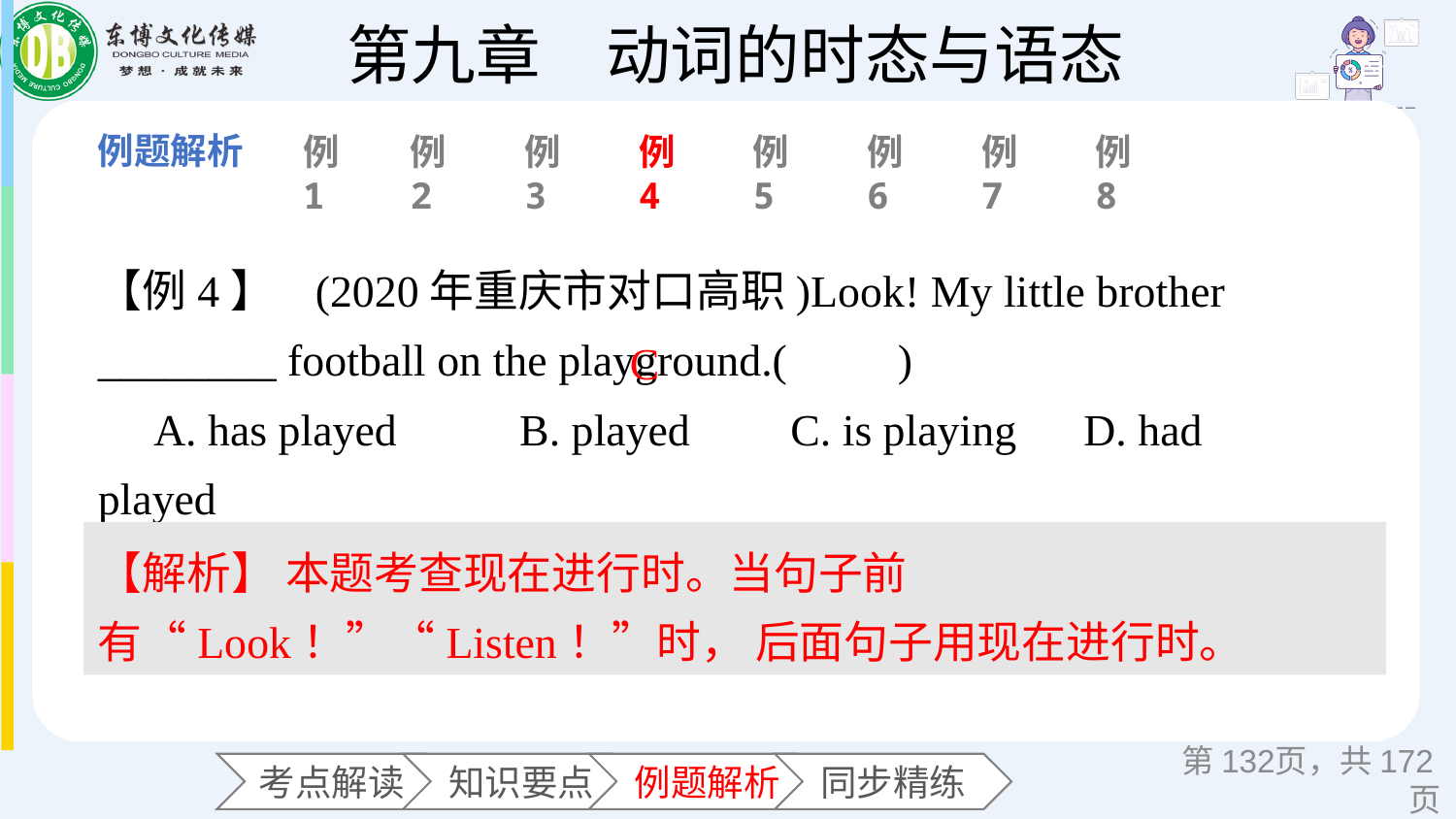

例1
例2
例3
例4
例5
例6
例7
例8
【例4】   (2020年重庆市对口高职)Look! My little brother ________ football on the playground.(　　)
     A. has played           B. played         C. is playing      D. had played

C
【解析】 本题考查现在进行时。当句子前有“Look！”“Listen！”时， 后面句子用现在进行时。
第132页，共172页